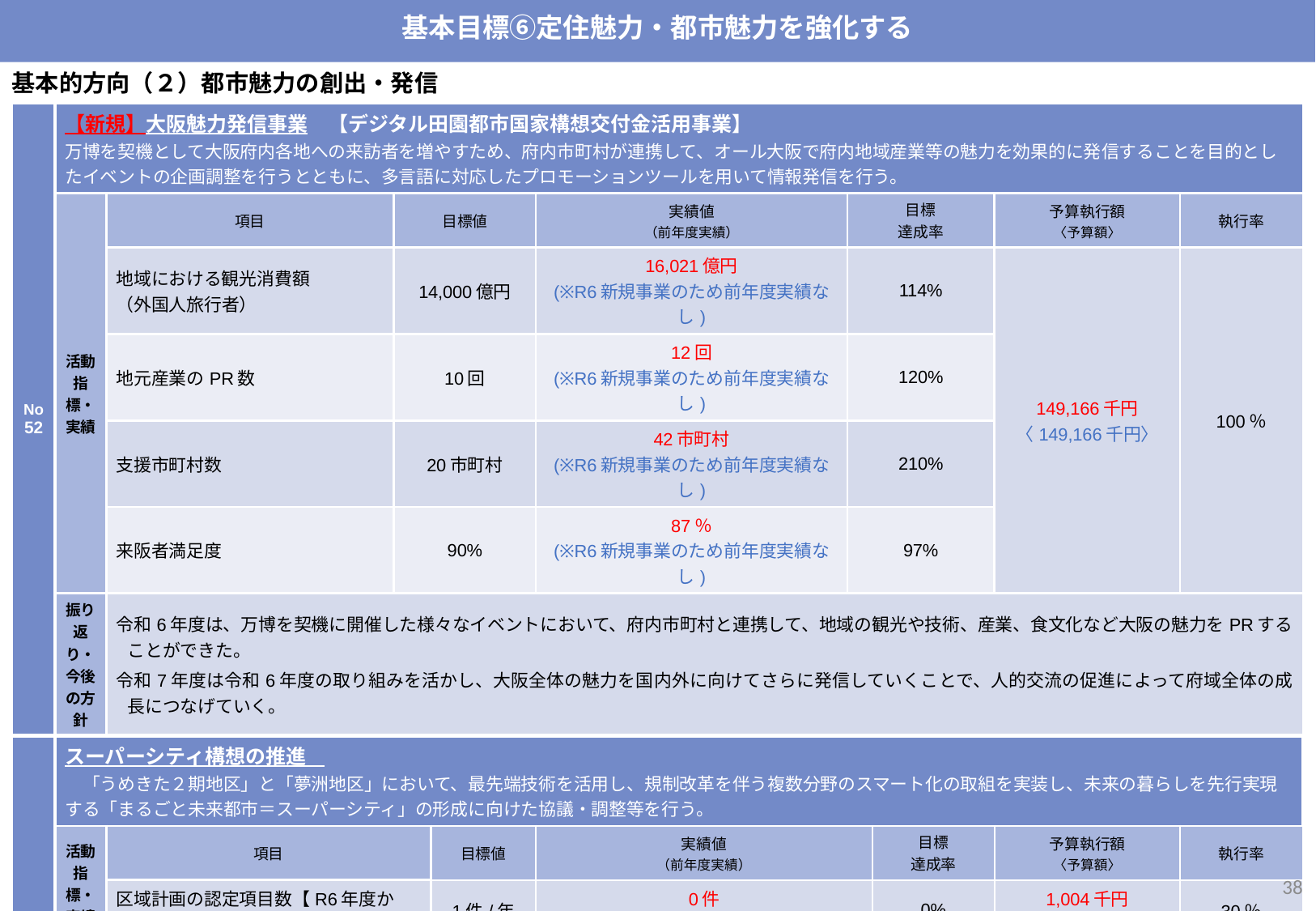

基本目標⑥定住魅力・都市魅力を強化する
基本的方向（２）都市魅力の創出・発信
| No 52 | 【新規】大阪魅力発信事業　【デジタル田園都市国家構想交付金活用事業】 万博を契機として大阪府内各地への来訪者を増やすため、府内市町村が連携して、オール大阪で府内地域産業等の魅力を効果的に発信することを目的としたイベントの企画調整を行うとともに、多言語に対応したプロモーションツールを用いて情報発信を行う。 |  |  |  |  |  |  |  |  |
| --- | --- | --- | --- | --- | --- | --- | --- | --- | --- |
|  | 活動指標・実績 | 項目 | 目標値 |  | 実績値 （前年度実績） | 目標 達成率 | 目標 達成率 | 予算執行額 〈予算額〉 | 執行率 |
|  |  | 地域における観光消費額 （外国人旅行者） | 14,000億円 |  | 16,021億円 (※R6新規事業のため前年度実績なし) | 114% |  | 149,166千円 〈149,166千円〉 | 100％ |
|  |  | 地元産業のPR数 | 10回 |  | 12回 (※R6新規事業のため前年度実績なし) | 120% |  |  |  |
|  |  | 支援市町村数 | 20市町村 |  | 42市町村 (※R6新規事業のため前年度実績なし) | 210% |  |  |  |
|  |  | 来阪者満足度 | 90% |  | 87％ (※R6新規事業のため前年度実績なし) | 97% |  |  |  |
|  | 振り返り・ 今後の方針 | 令和6年度は、万博を契機に開催した様々なイベントにおいて、府内市町村と連携して、地域の観光や技術、産業、食文化など大阪の魅力をPRすることができた。 令和7年度は令和6年度の取り組みを活かし、大阪全体の魅力を国内外に向けてさらに発信していくことで、人的交流の促進によって府域全体の成長につなげていく。 |  |  |  |  |  |  |  |
| No 53 | スーパーシティ構想の推進　 　「うめきた２期地区」と「夢洲地区」において、最先端技術を活用し、規制改革を伴う複数分野のスマート化の取組を実装し、未来の暮らしを先行実現する「まるごと未来都市＝スーパーシティ」の形成に向けた協議・調整等を行う。 |  |  |  |  |  |  |  |  |
|  | 活動指標・ 実績 | 項目 | 目標値 | 目標値 | 実績値 （前年度実績） |  | 目標 達成率 | 予算執行額 〈予算額〉 | 執行率 |
|  |  | 区域計画の認定項目数【R6年度から】 | 1件/年 | 1件/年 | 0件 (※R6新規指標のため前年度実績なし) |  | 0% | 1,004千円 〈3,296千円〉 | 30％ |
|  | 振り返り・ 今後の方針 | ・事業の振り返り 「地域経済活性化につながるインバウンド向けの『返金可能なデジタル前払式通貨』」に係る規制改革の提案を行った。 区域計画の認定を目指し、令和6年11月に規制改革提案を行ったが、有効性等の実証に時間を要したため、目標値を下回った。 ・今後の方針 スーパーシティ構想の実現に向け、引き続き、大阪市とも緊密に連携しながら、規制改革について国に働きかけていく。 また、夢洲・うめきた2期以外のフィールドにおいても、新たにスーパーシティの取組を行おうとするエリア・企業等を大阪府・市が募集・選定し、エリアと企業等のマッチングや規制・制度改革提案の共同検討等を行い、先端的サービスが継続的に創出される仕組の構築に向け検討する。令和8年度以降、当該仕組の本格稼働を開始する。 ※予算執行額が予算額を下回っているのは、ペーパーレス等の推進により事務費等の経費節減に努めたため。 |  |  |  |  |  |  |  |
38